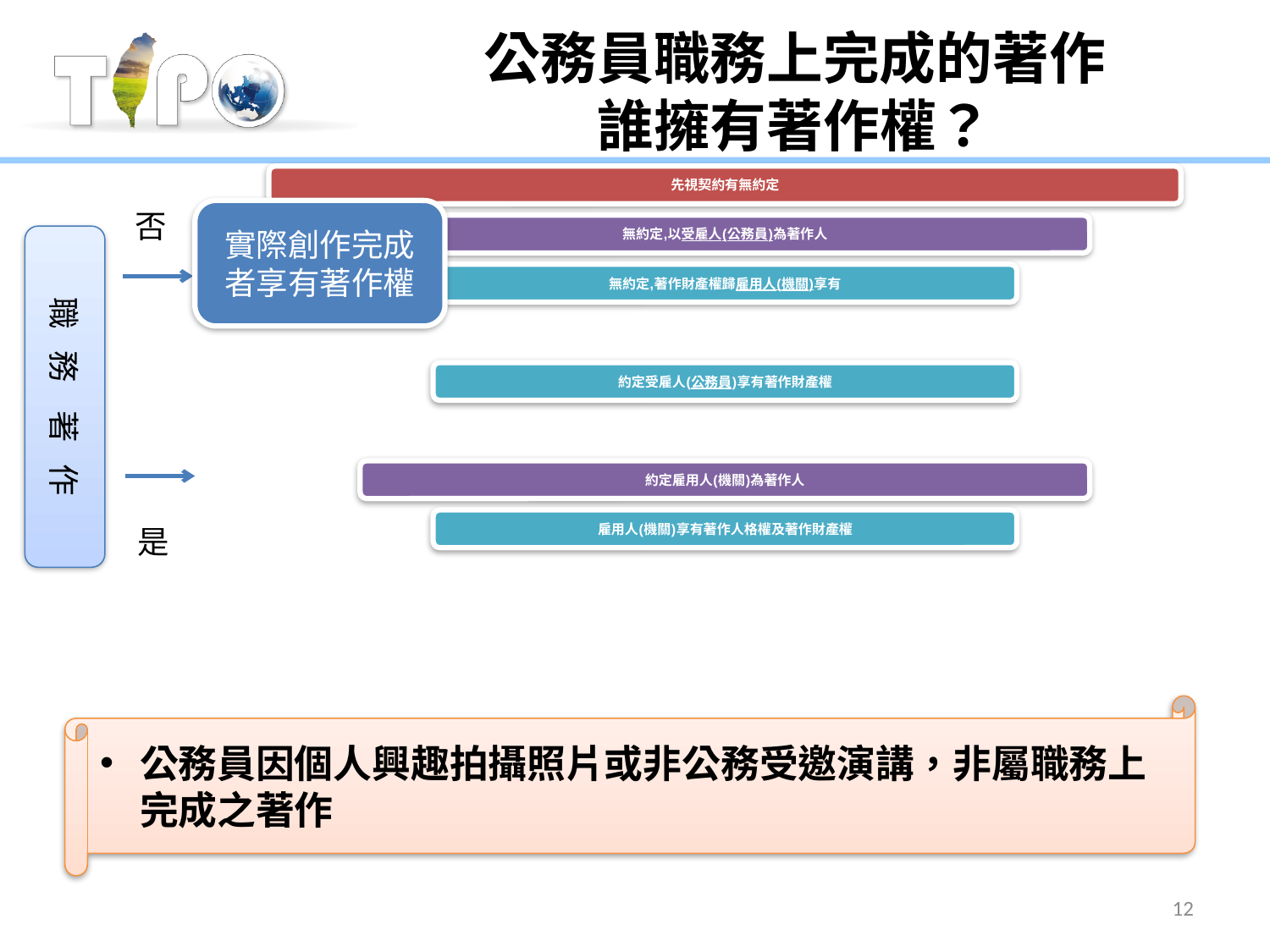

# 公務員職務上完成的著作 誰擁有著作權？
先視契約有無約定
無約定,以受雇人(公務員)為著作人
無約定,著作財產權歸雇用人(機關)享有
約定受雇人(公務員)享有著作財產權
約定雇用人(機關)為著作人
雇用人(機關)享有著作人格權及著作財產權
否
實際創作完成者享有著作權
職   務    著   作
是
公務員因個人興趣拍攝照片或非公務受邀演講，非屬職務上完成之著作
12